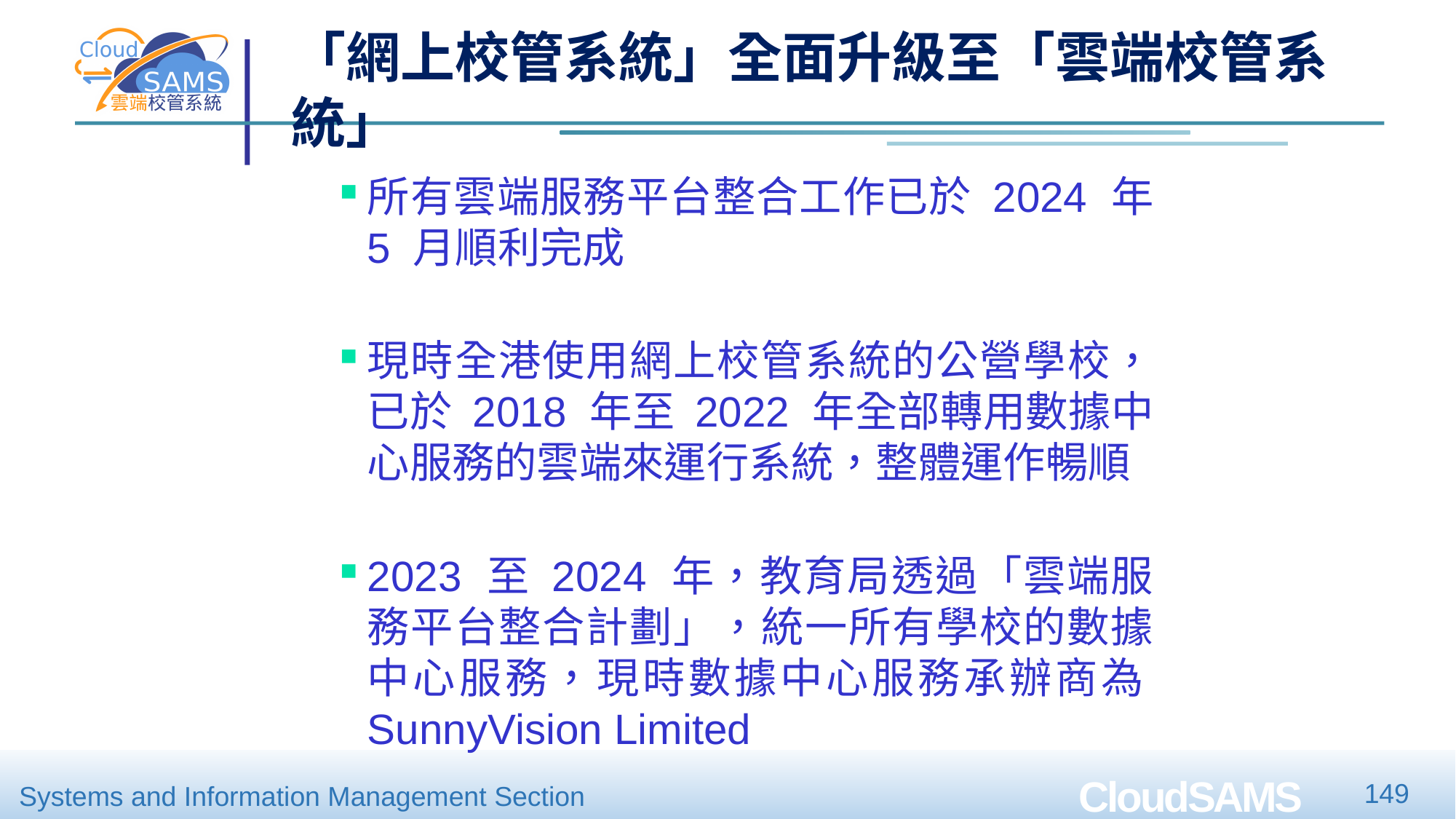

「網上校管系統」全面升級至「雲端校管系統」
所有雲端服務平台整合工作已於 2024 年 5 月順利完成

現時全港使用網上校管系統的公營學校，已於 2018 年至 2022 年全部轉用數據中心服務的雲端來運行系統，整體運作暢順

2023 至 2024 年，教育局透過「雲端服務平台整合計劃」，統一所有學校的數據中心服務，現時數據中心服務承辦商為SunnyVision Limited

149